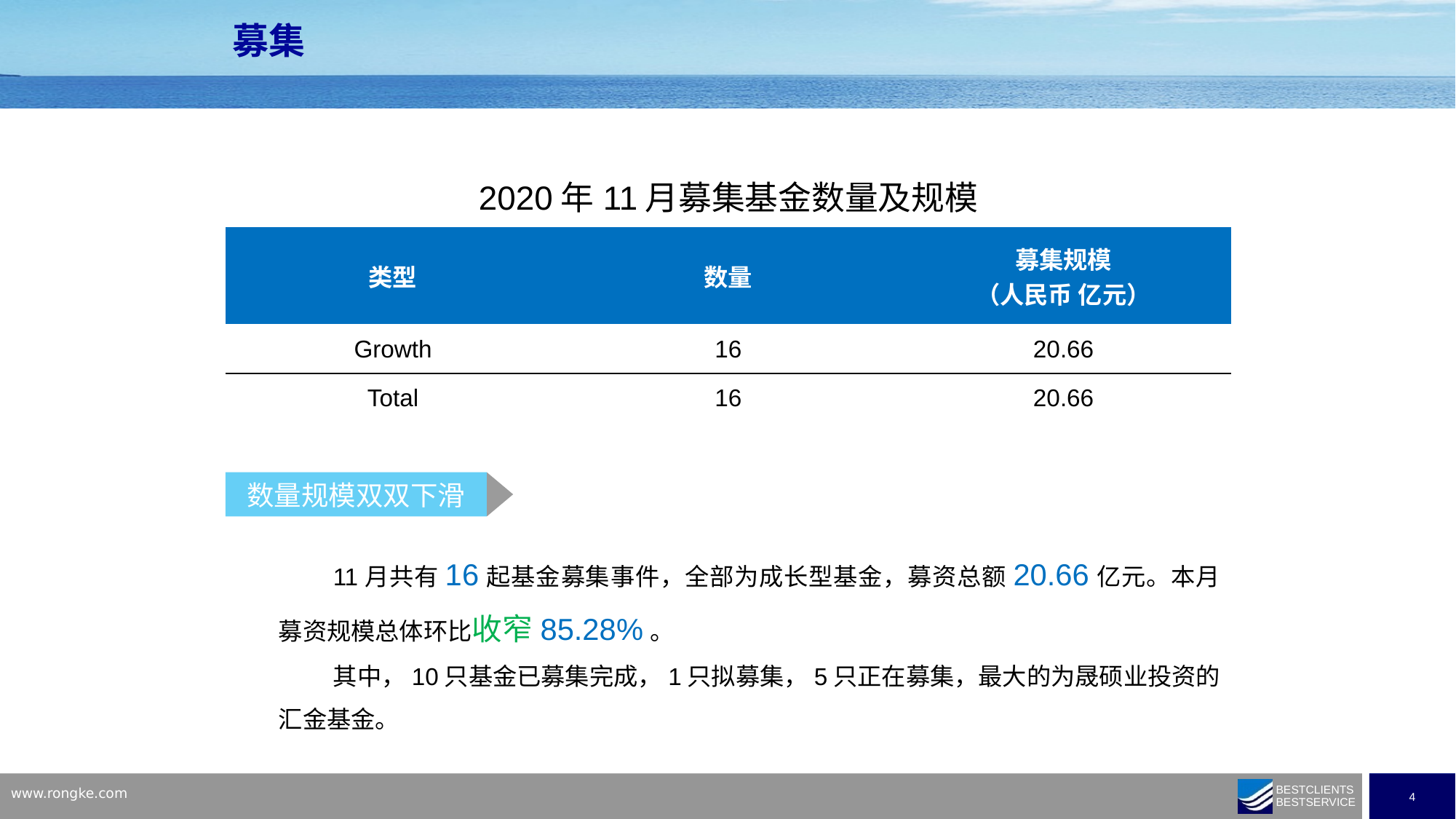

募集
| 2020年11月募集基金数量及规模 |  |  |
| --- | --- | --- |
| 类型 | 数量 | 募集规模 （人民币 亿元） |
| Growth | 16 | 20.66 |
| Total | 16 | 20.66 |
数量规模双双下滑

11月共有16起基金募集事件，全部为成长型基金，募资总额20.66亿元。本月募资规模总体环比收窄85.28%。
其中，10只基金已募集完成，1只拟募集，5只正在募集，最大的为晟硕业投资的汇金基金。